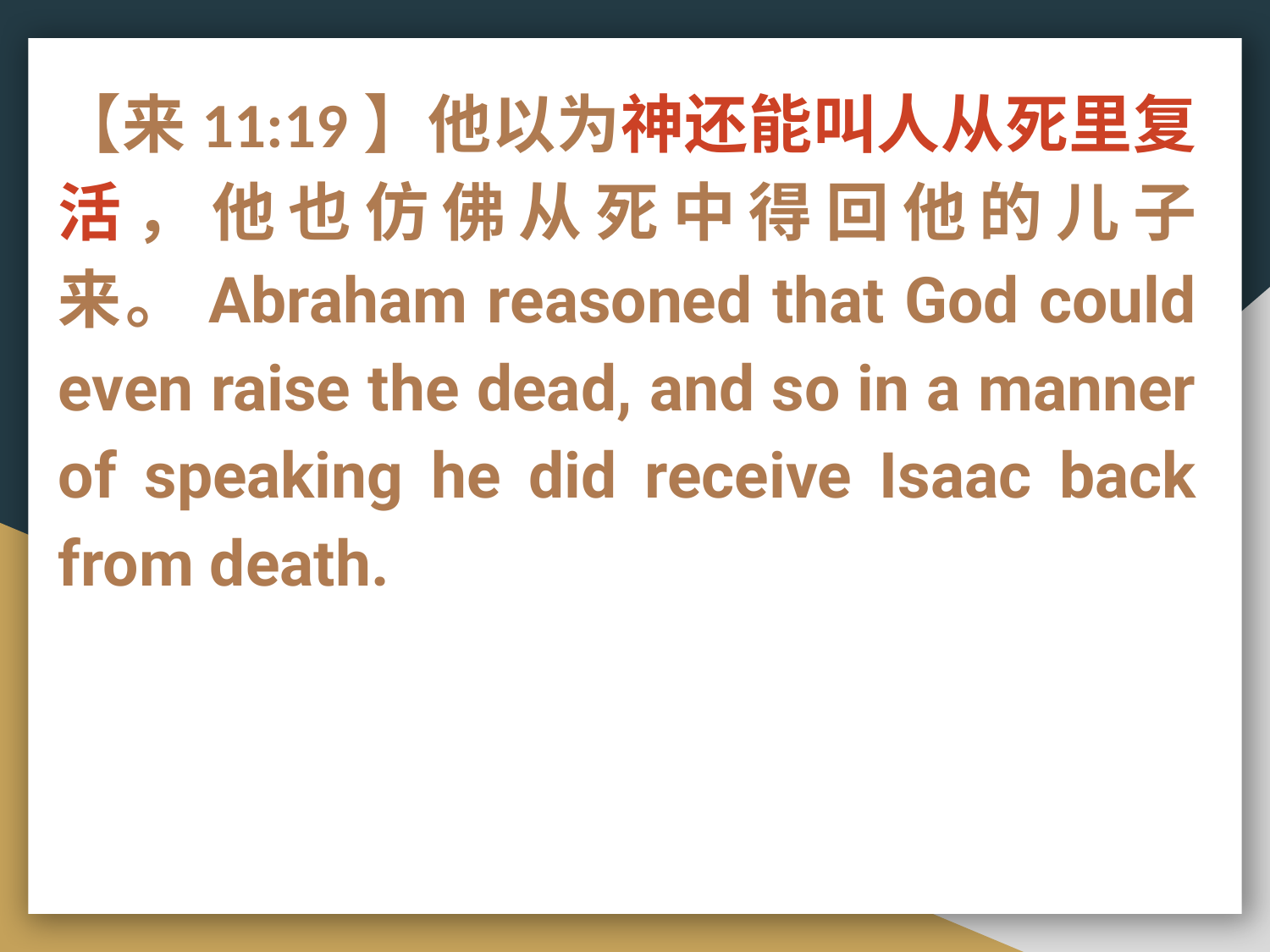

【来11:19】他以为神还能叫人从死里复活，他也仿佛从死中得回他的儿子来。Abraham reasoned that God could even raise the dead, and so in a manner of speaking he did receive Isaac back from death.